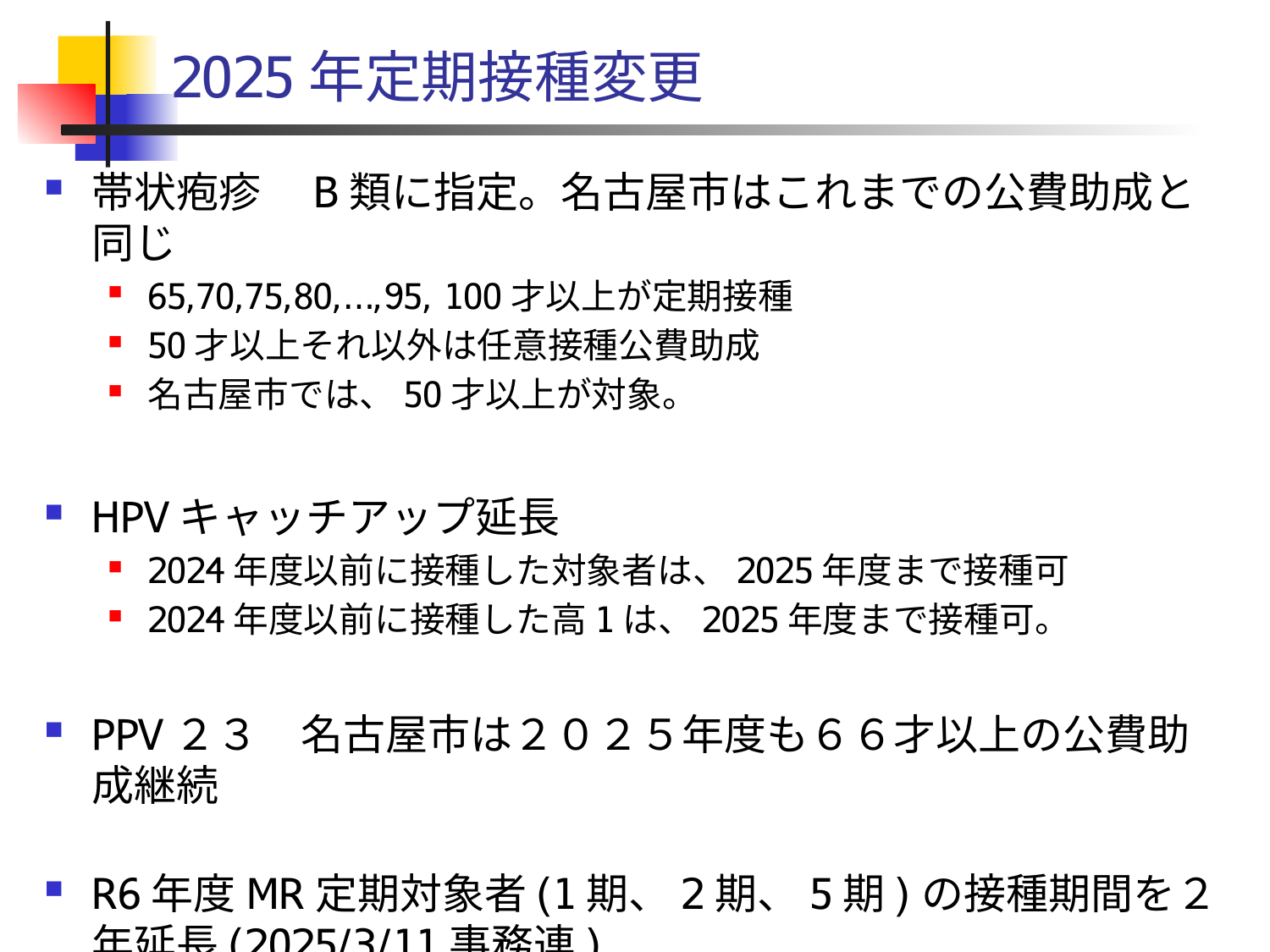

# 2025年定期接種変更
帯状疱疹　B類に指定。名古屋市はこれまでの公費助成と同じ
65,70,75,80,...,95, 100才以上が定期接種
50才以上それ以外は任意接種公費助成
名古屋市では、50才以上が対象。

HPVキャッチアップ延長
2024年度以前に接種した対象者は、2025年度まで接種可
2024年度以前に接種した高1は、2025年度まで接種可。

PPV２３　名古屋市は２０２５年度も６６才以上の公費助成継続

R6年度MR定期対象者(1期、2期、5期)の接種期間を２年延長(2025/3/11事務連)
「麻しん及び風しんの定期の予防接種に係る対応について」